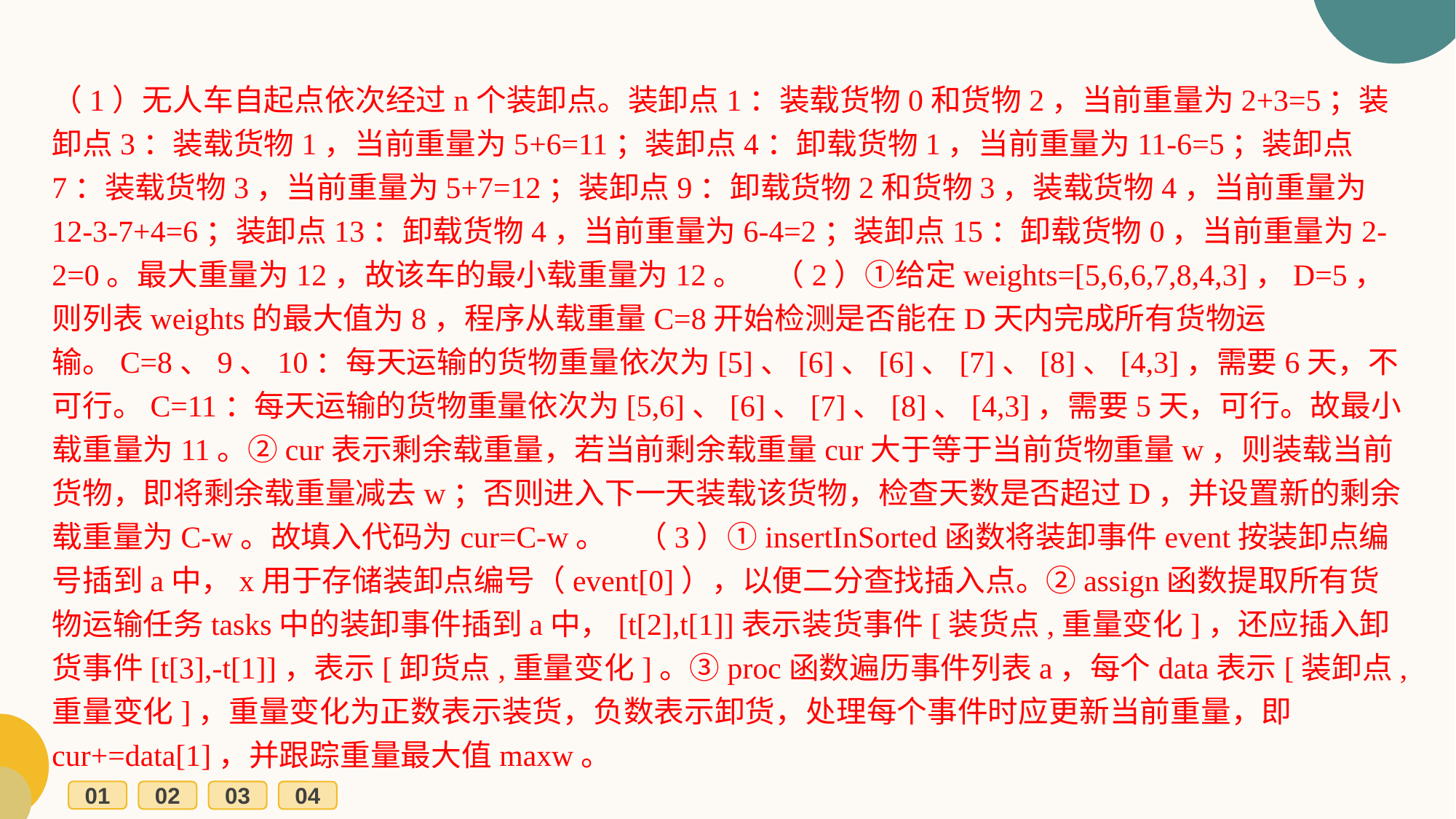

（1）无人车自起点依次经过n个装卸点。装卸点1：装载货物0和货物2，当前重量为2+3=5；装卸点3：装载货物1，当前重量为5+6=11；装卸点4：卸载货物1，当前重量为11-6=5；装卸点7：装载货物3，当前重量为5+7=12；装卸点9：卸载货物2和货物3，装载货物4，当前重量为12-3-7+4=6；装卸点13：卸载货物4，当前重量为6-4=2；装卸点15：卸载货物0，当前重量为2-2=0。最大重量为12，故该车的最小载重量为12。　（2）①给定weights=[5,6,6,7,8,4,3]，D=5，则列表weights的最大值为8，程序从载重量C=8开始检测是否能在D天内完成所有货物运输。C=8、9、10：每天运输的货物重量依次为[5]、[6]、[6]、[7]、[8]、[4,3]，需要6天，不可行。C=11：每天运输的货物重量依次为[5,6]、[6]、[7]、[8]、[4,3]，需要5天，可行。故最小载重量为11。②cur表示剩余载重量，若当前剩余载重量cur大于等于当前货物重量w，则装载当前货物，即将剩余载重量减去w；否则进入下一天装载该货物，检查天数是否超过D，并设置新的剩余载重量为C-w。故填入代码为cur=C-w。　（3）①insertInSorted函数将装卸事件event按装卸点编号插到a中，x用于存储装卸点编号（event[0]），以便二分查找插入点。②assign函数提取所有货物运输任务tasks中的装卸事件插到a中，[t[2],t[1]]表示装货事件[装货点,重量变化]，还应插入卸货事件[t[3],-t[1]]，表示[卸货点,重量变化]。③proc函数遍历事件列表a，每个data表示[装卸点,重量变化]，重量变化为正数表示装货，负数表示卸货，处理每个事件时应更新当前重量，即cur+=data[1]，并跟踪重量最大值maxw。